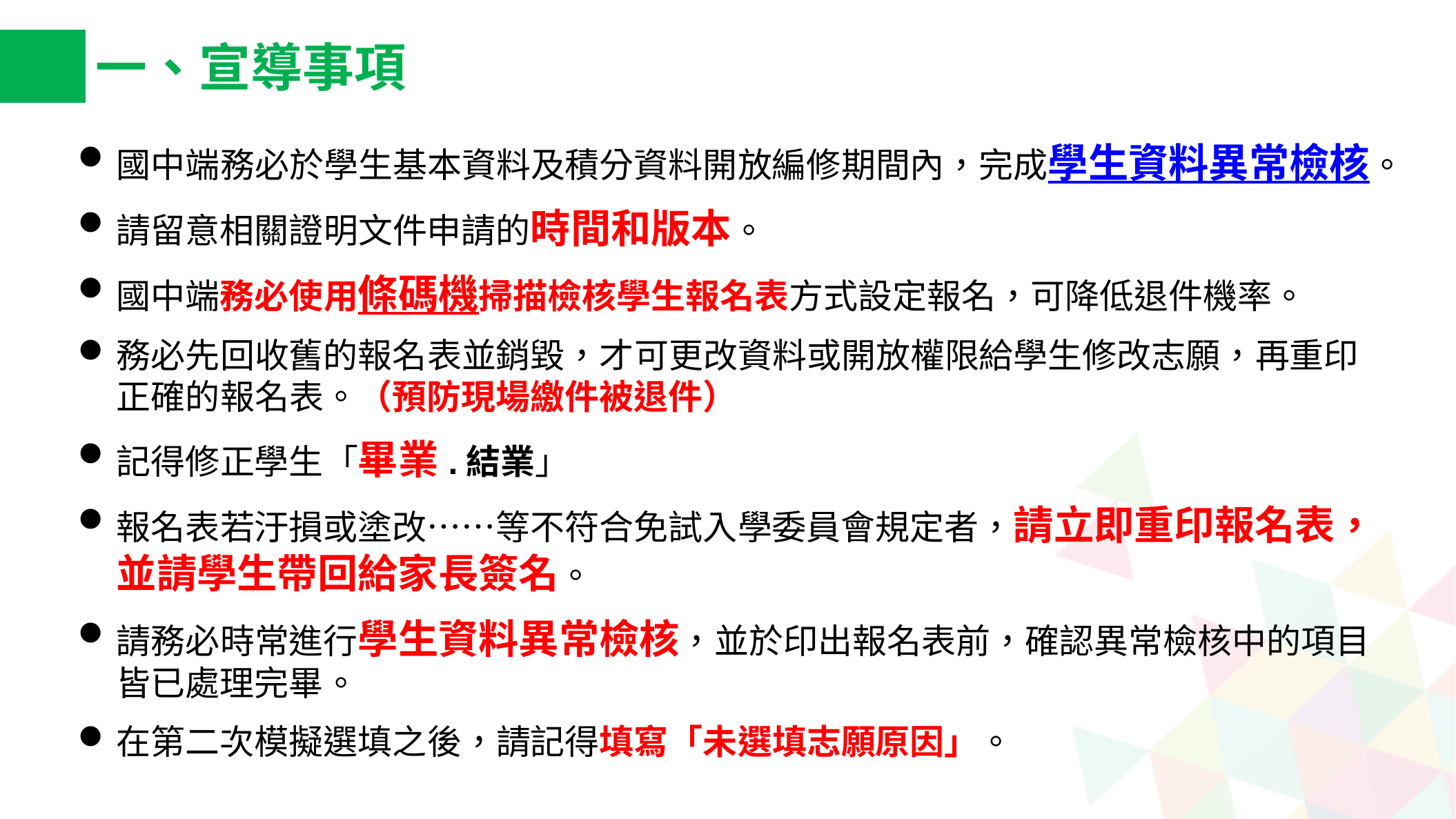

一、宣導事項
國中端務必於學生基本資料及積分資料開放編修期間內，完成學生資料異常檢核。
請留意相關證明文件申請的時間和版本。
國中端務必使用條碼機掃描檢核學生報名表方式設定報名，可降低退件機率。
務必先回收舊的報名表並銷毀，才可更改資料或開放權限給學生修改志願，再重印正確的報名表。（預防現場繳件被退件）
記得修正學生「畢業.結業」
報名表若汙損或塗改……等不符合免試入學委員會規定者，請立即重印報名表，並請學生帶回給家長簽名。
請務必時常進行學生資料異常檢核，並於印出報名表前，確認異常檢核中的項目皆已處理完畢。
在第二次模擬選填之後，請記得填寫「未選填志願原因」。